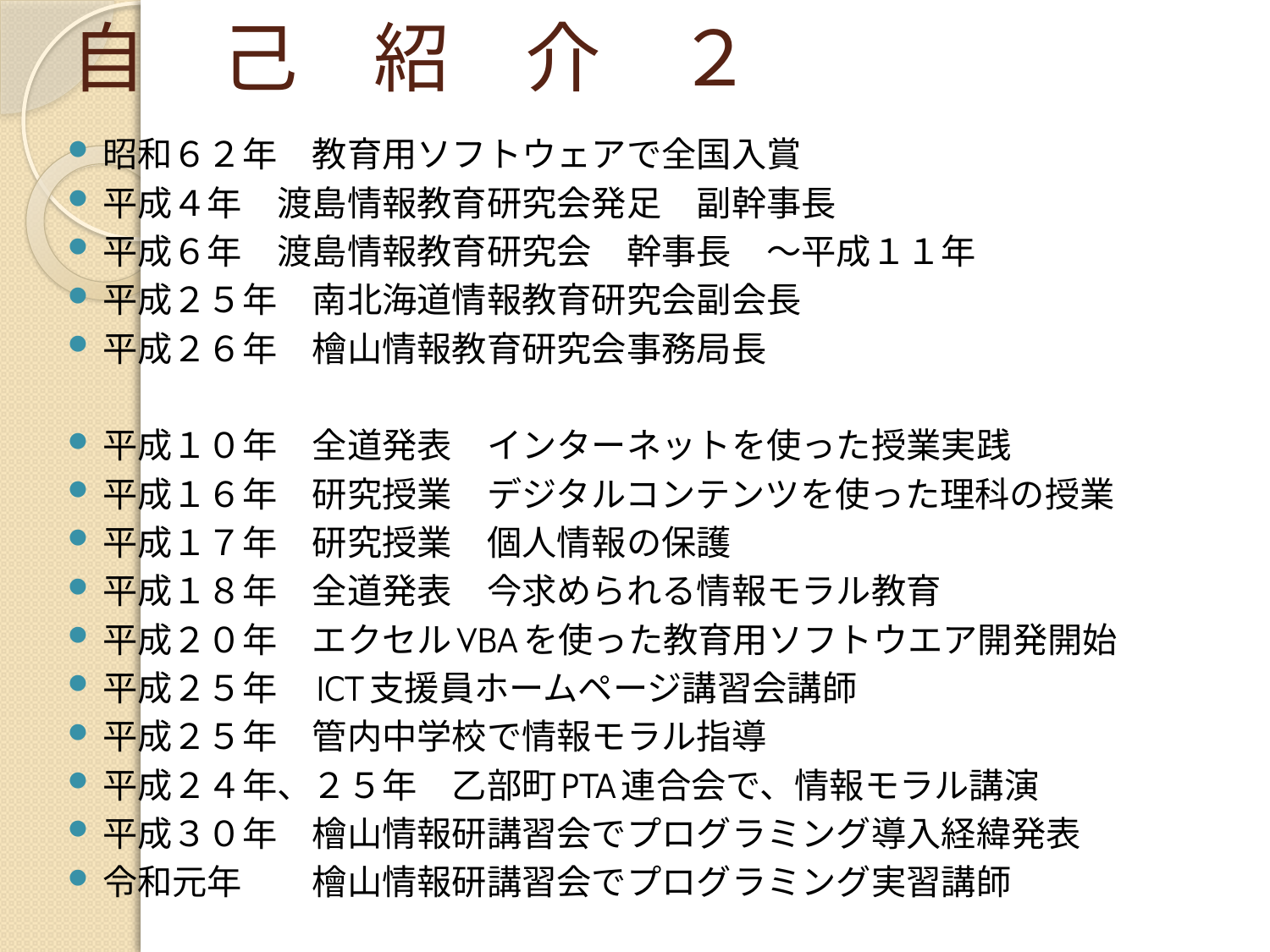

# 自　己　紹　介　２
昭和６２年　教育用ソフトウェアで全国入賞
平成４年　渡島情報教育研究会発足　副幹事長
平成６年　渡島情報教育研究会　幹事長　～平成１１年
平成２５年　南北海道情報教育研究会副会長
平成２６年　檜山情報教育研究会事務局長

平成１０年　全道発表　インターネットを使った授業実践
平成１６年　研究授業　デジタルコンテンツを使った理科の授業
平成１７年　研究授業　個人情報の保護
平成１８年　全道発表　今求められる情報モラル教育
平成２０年　エクセルVBAを使った教育用ソフトウエア開発開始
平成２５年　ICT支援員ホームページ講習会講師
平成２５年　管内中学校で情報モラル指導
平成２４年、２５年　乙部町PTA連合会で、情報モラル講演
平成３０年　檜山情報研講習会でプログラミング導入経緯発表
令和元年　　檜山情報研講習会でプログラミング実習講師